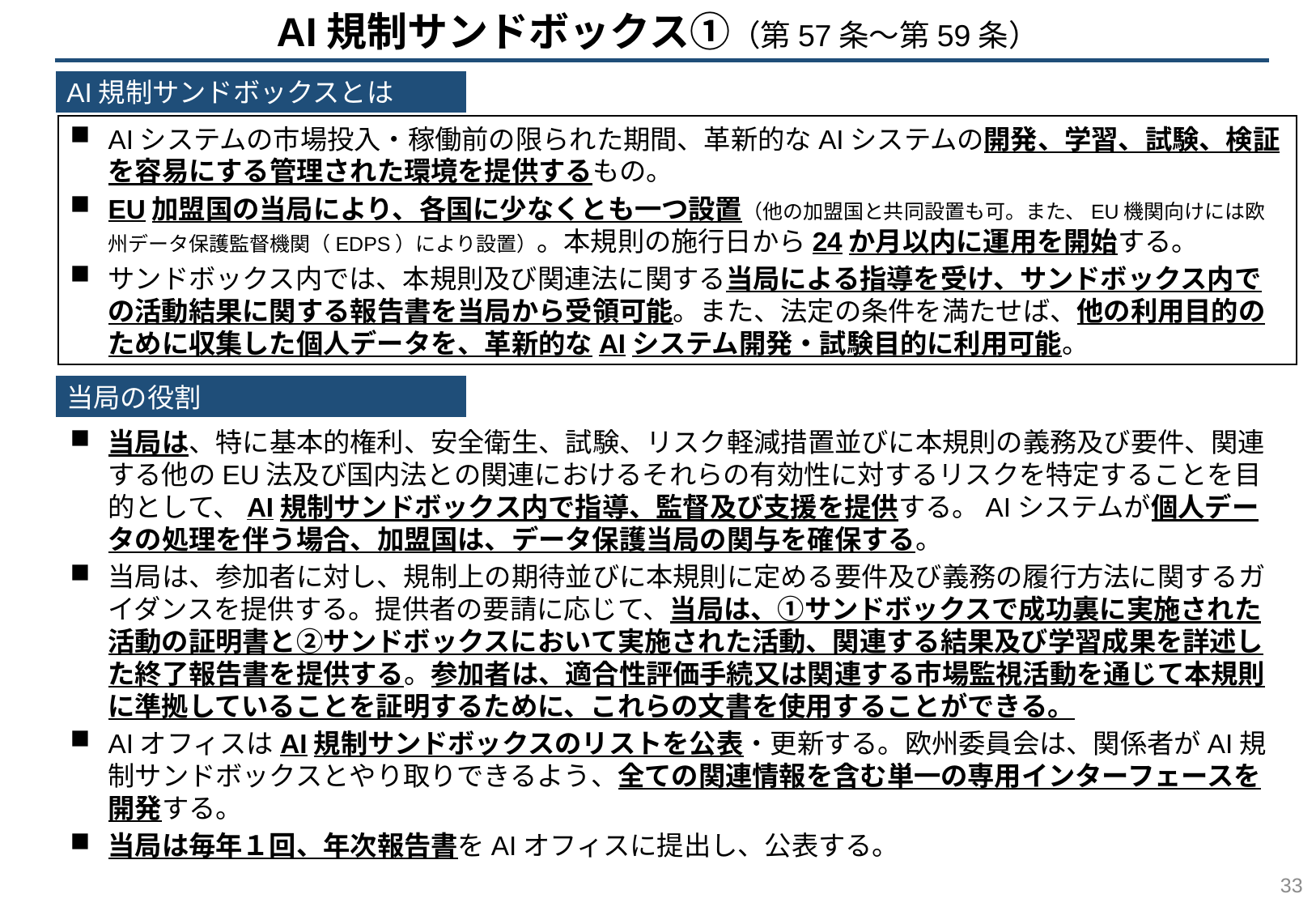

AI規制サンドボックス①（第57条～第59条）
AI規制サンドボックスとは
AIシステムの市場投入・稼働前の限られた期間、革新的なAIシステムの開発、学習、試験、検証を容易にする管理された環境を提供するもの。
EU加盟国の当局により、各国に少なくとも一つ設置（他の加盟国と共同設置も可。また、EU機関向けには欧州データ保護監督機関（EDPS）により設置）。本規則の施行日から24か月以内に運用を開始する。
サンドボックス内では、本規則及び関連法に関する当局による指導を受け、サンドボックス内での活動結果に関する報告書を当局から受領可能。また、法定の条件を満たせば、他の利用目的のために収集した個人データを、革新的なAIシステム開発・試験目的に利用可能。
当局の役割
当局は、特に基本的権利、安全衛生、試験、リスク軽減措置並びに本規則の義務及び要件、関連する他のEU法及び国内法との関連におけるそれらの有効性に対するリスクを特定することを目的として、AI規制サンドボックス内で指導、監督及び支援を提供する。AIシステムが個人データの処理を伴う場合、加盟国は、データ保護当局の関与を確保する。
当局は、参加者に対し、規制上の期待並びに本規則に定める要件及び義務の履行方法に関するガイダンスを提供する。提供者の要請に応じて、当局は、①サンドボックスで成功裏に実施された活動の証明書と②サンドボックスにおいて実施された活動、関連する結果及び学習成果を詳述した終了報告書を提供する。参加者は、適合性評価手続又は関連する市場監視活動を通じて本規則に準拠していることを証明するために、これらの文書を使用することができる。
AIオフィスはAI規制サンドボックスのリストを公表・更新する。欧州委員会は、関係者がAI規制サンドボックスとやり取りできるよう、全ての関連情報を含む単一の専用インターフェースを開発する。
当局は毎年１回、年次報告書をAIオフィスに提出し、公表する。
33